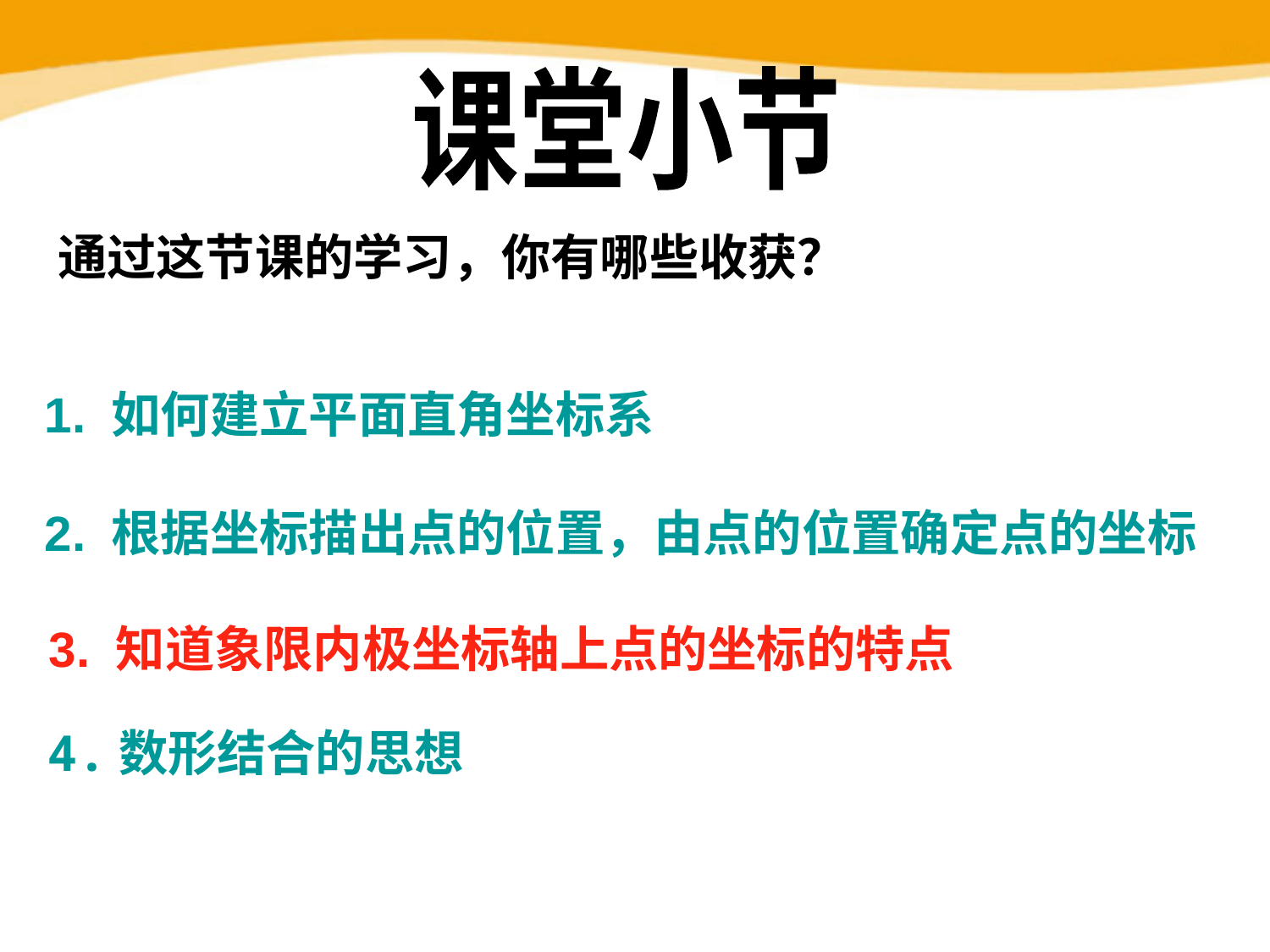

课堂小节
通过这节课的学习，你有哪些收获？
1. 如何建立平面直角坐标系
2. 根据坐标描出点的位置，由点的位置确定点的坐标

3. 知道象限内极坐标轴上点的坐标的特点
4.数形结合的思想